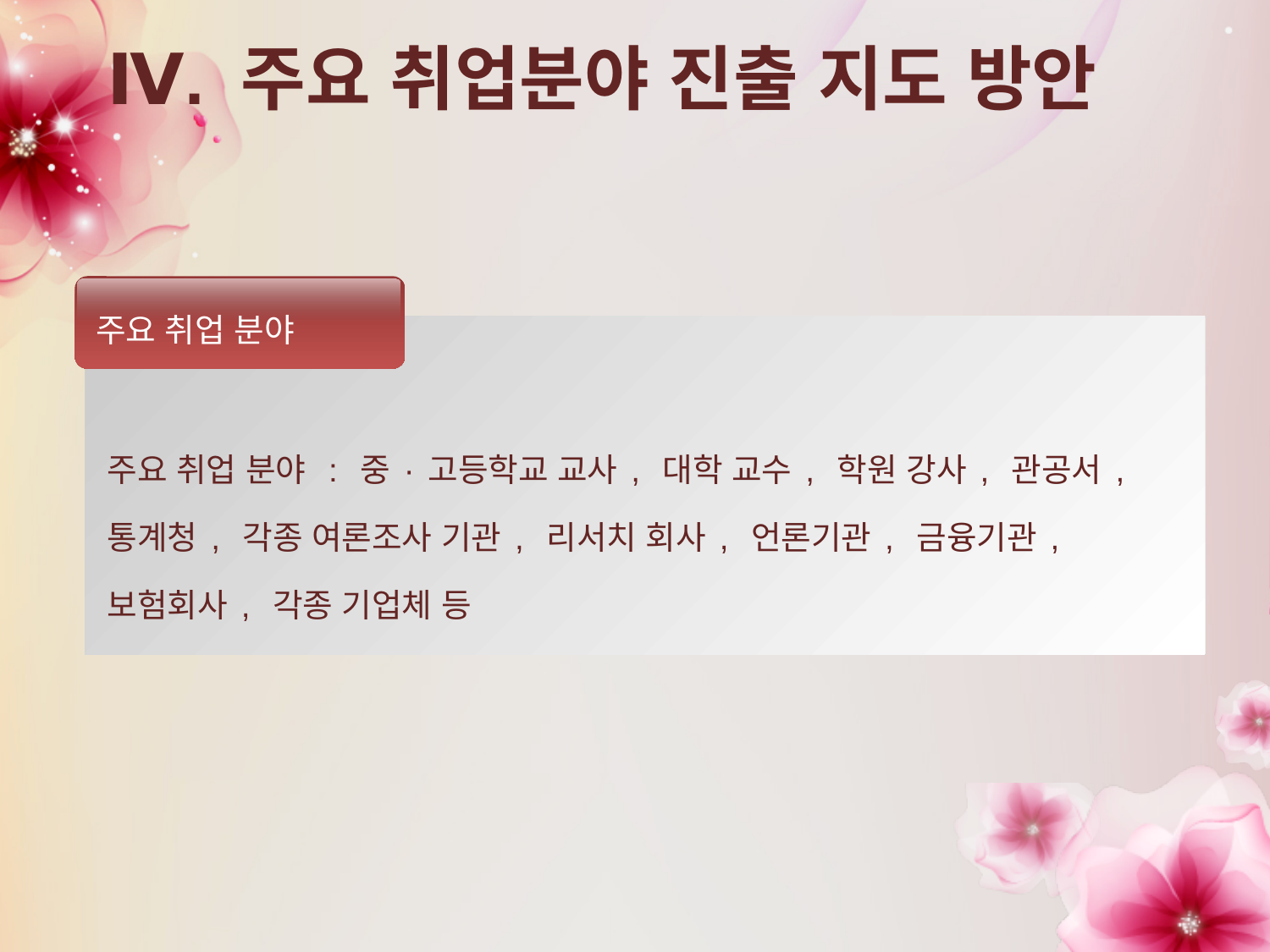

# Ⅳ. 주요 취업분야 진출 지도 방안

주요 취업 분야

주요 취업 분야 : 중·고등학교 교사, 대학 교수, 학원 강사, 관공서, 통계청, 각종 여론조사 기관, 리서치 회사, 언론기관, 금융기관, 보험회사, 각종 기업체 등